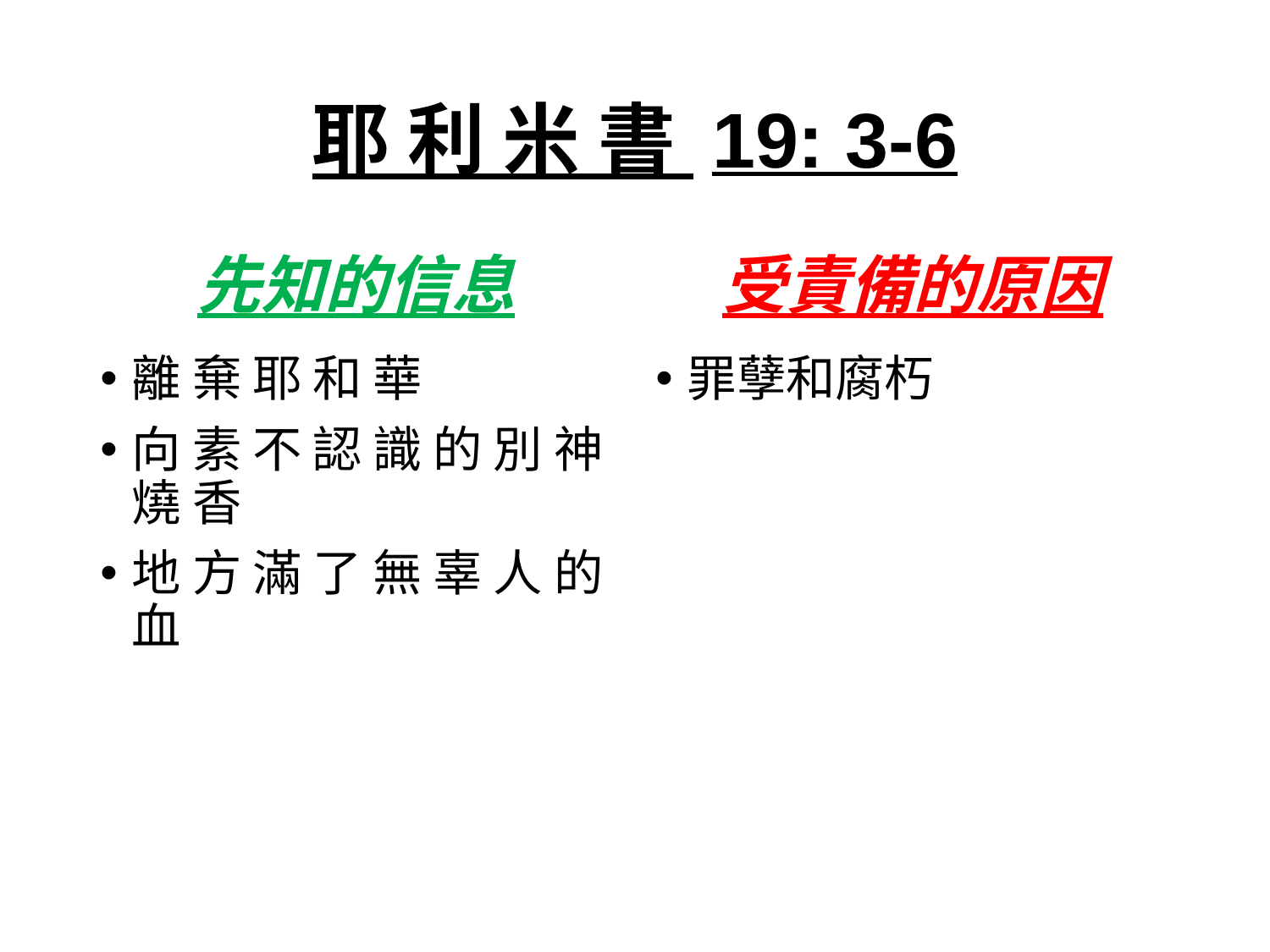

# 耶 利 米 書 19: 3-6
先知的信息
受責備的原因
離 棄 耶 和 華
向 素 不 認 識 的 別 神 燒 香
地 方 滿 了 無 辜 人 的 血
罪孽和腐朽